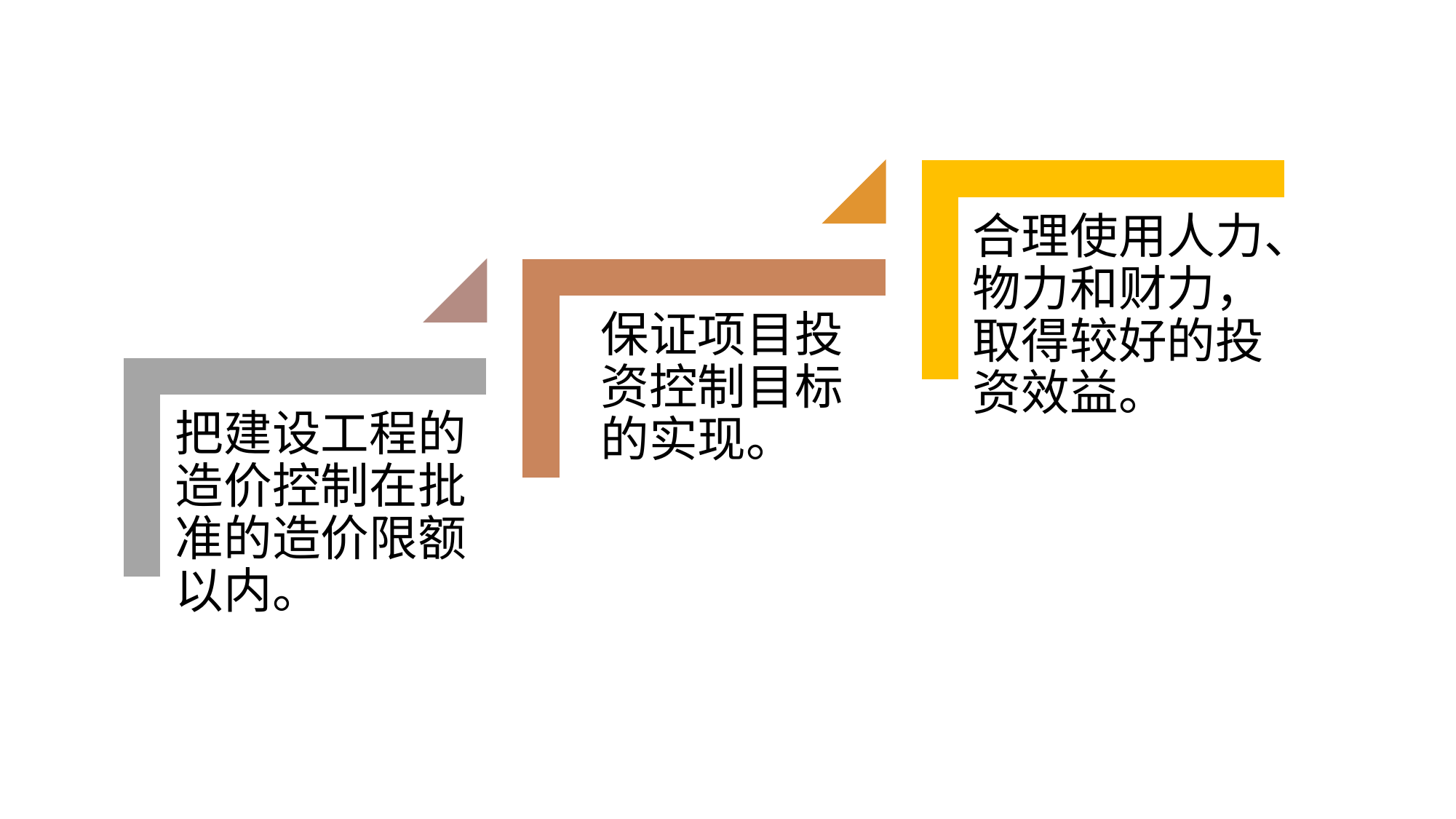

#
把建设工程的造价控制在批准的造价限额以内。
保证项目投资控制目标的实现。
合理使用人力、物力和财力，取得较好的投资效益。